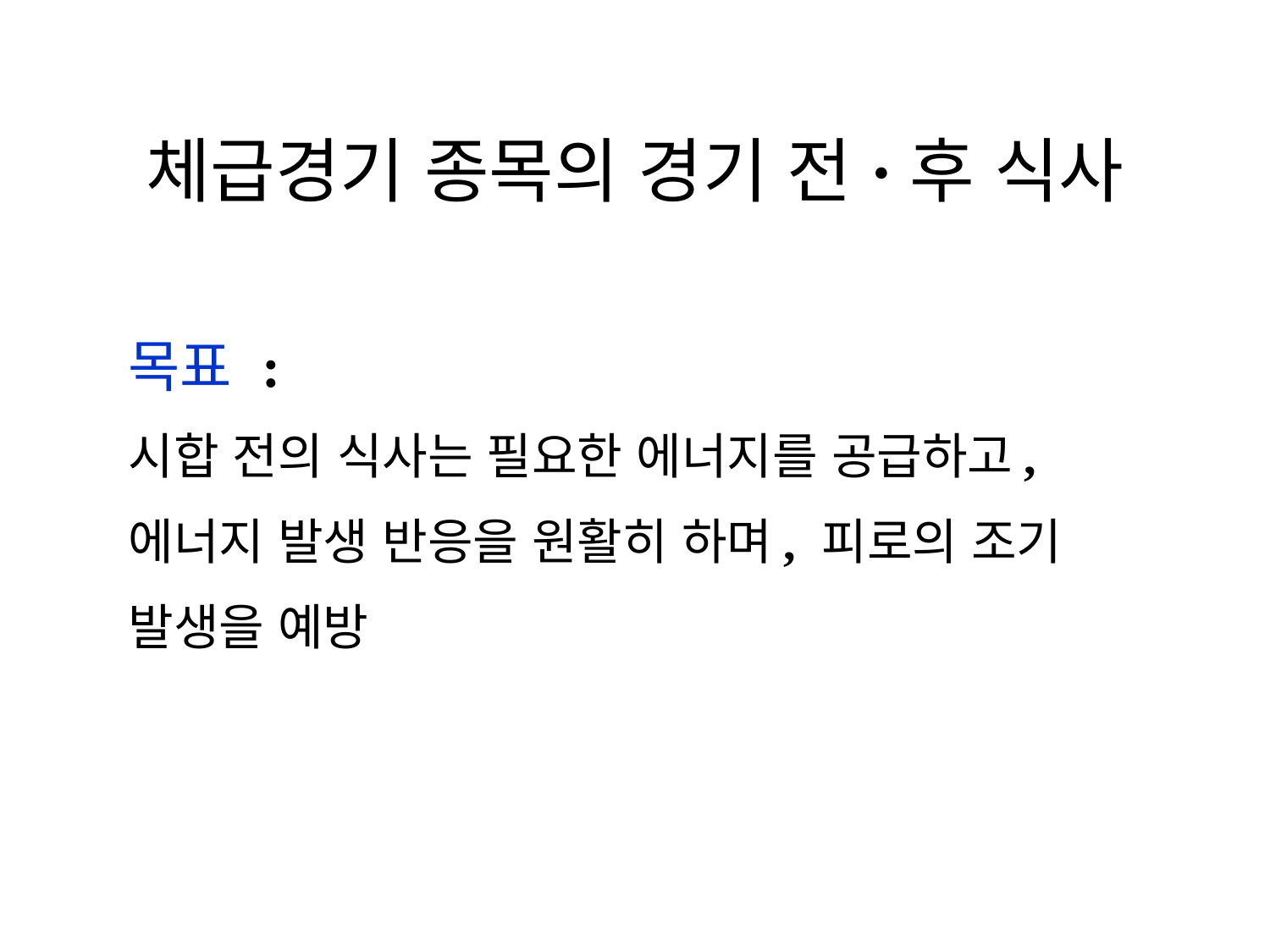

# 체급경기 종목의 경기 전·후 식사
목표 :
시합 전의 식사는 필요한 에너지를 공급하고,
에너지 발생 반응을 원활히 하며, 피로의 조기
발생을 예방